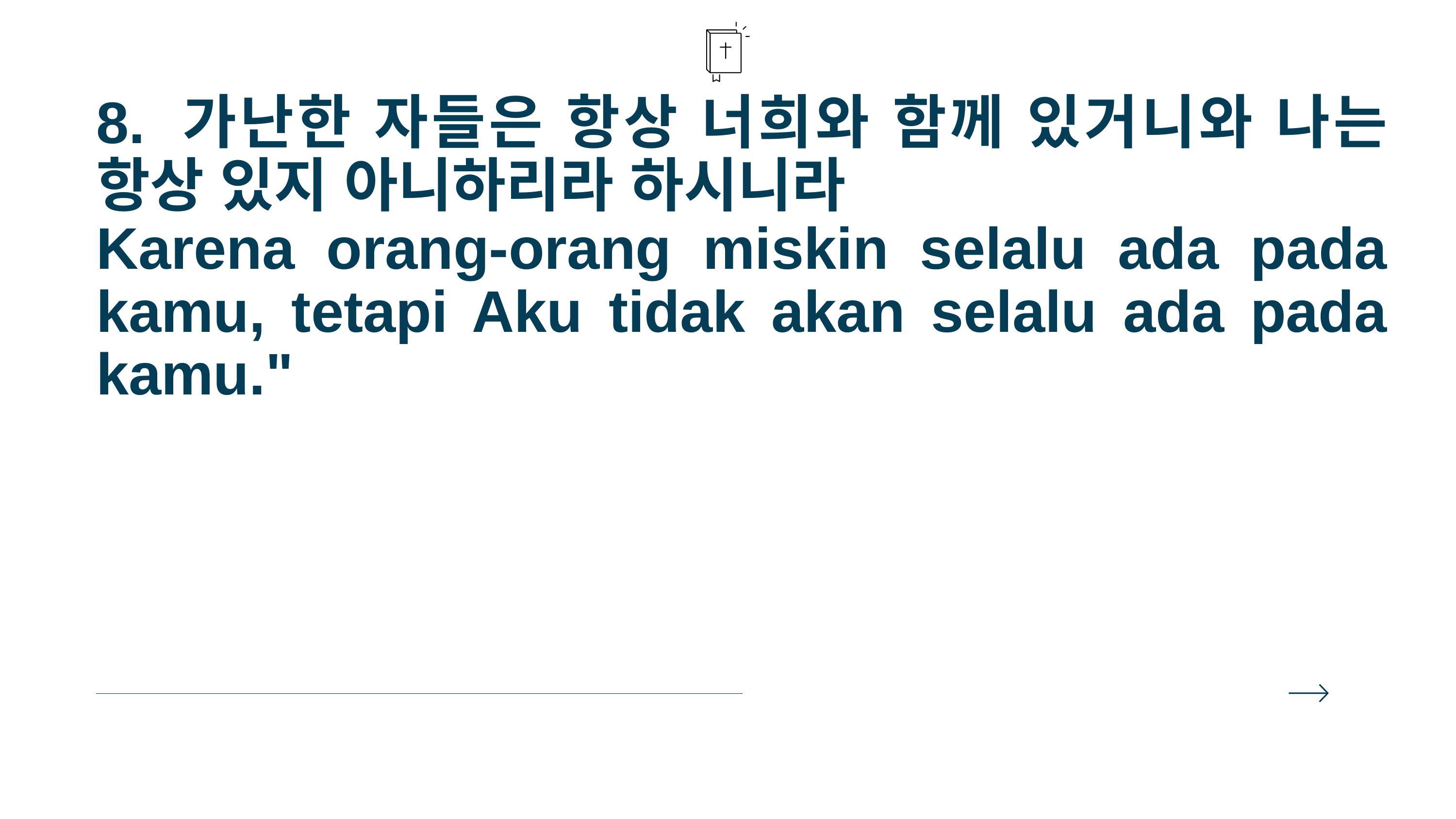

8. 가난한 자들은 항상 너희와 함께 있거니와 나는 항상 있지 아니하리라 하시니라
Karena orang-orang miskin selalu ada pada kamu, tetapi Aku tidak akan selalu ada pada kamu."